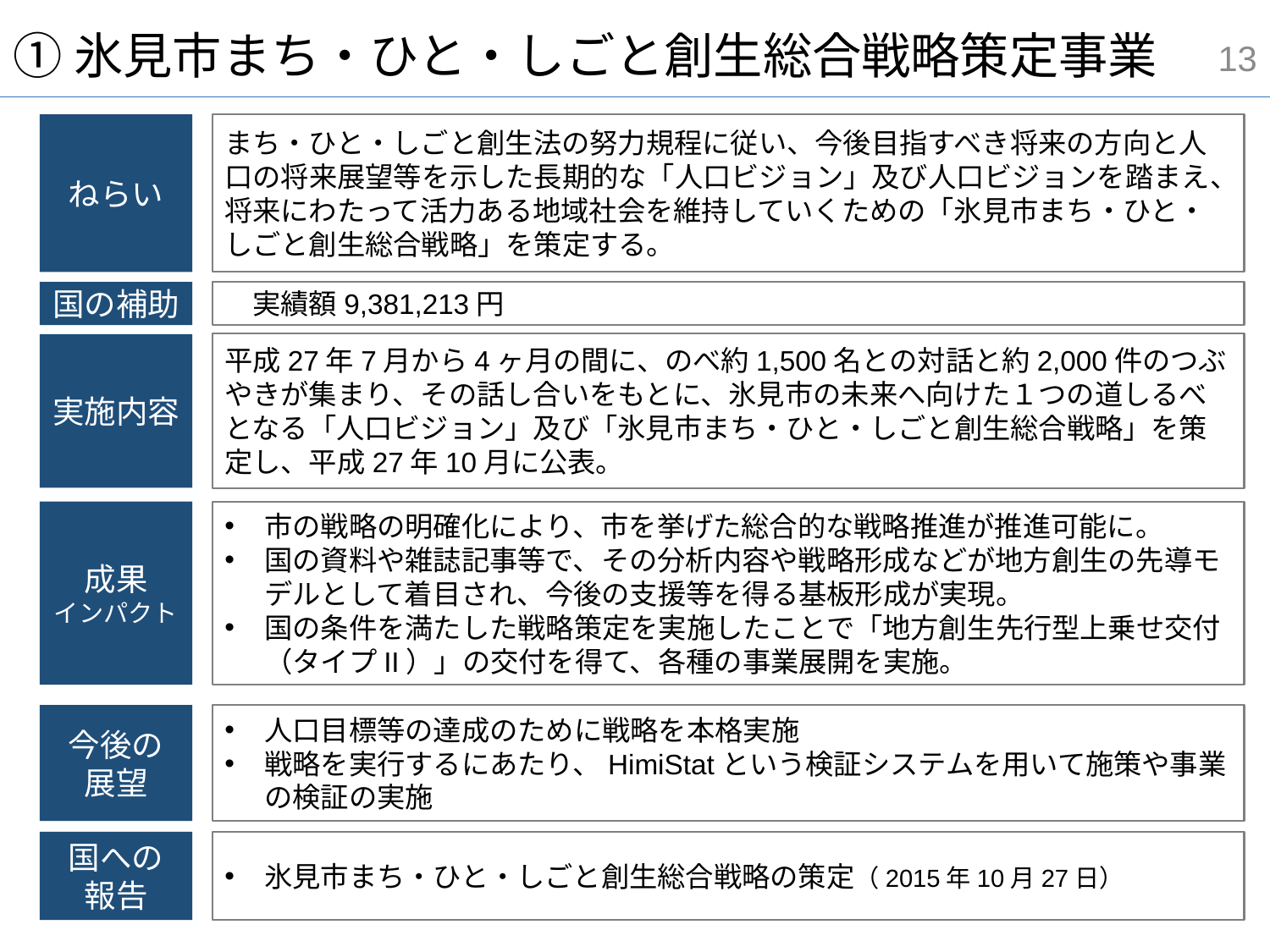

13
# ①氷見市まち・ひと・しごと創生総合戦略策定事業
まち・ひと・しごと創生法の努力規程に従い、今後目指すべき将来の方向と人口の将来展望等を示した長期的な「人口ビジョン」及び人口ビジョンを踏まえ、将来にわたって活力ある地域社会を維持していくための「氷見市まち・ひと・しごと創生総合戦略」を策定する。
ねらい
国の補助
　実績額9,381,213円
平成27年7月から4ヶ月の間に、のべ約1,500名との対話と約2,000件のつぶやきが集まり、その話し合いをもとに、氷見市の未来へ向けた１つの道しるべとなる「人口ビジョン」及び「氷見市まち・ひと・しごと創生総合戦略」を策定し、平成27年10月に公表。
実施内容
成果
インパクト
市の戦略の明確化により、市を挙げた総合的な戦略推進が推進可能に。
国の資料や雑誌記事等で、その分析内容や戦略形成などが地方創生の先導モデルとして着目され、今後の支援等を得る基板形成が実現。
国の条件を満たした戦略策定を実施したことで「地方創生先行型上乗せ交付（タイプII）」の交付を得て、各種の事業展開を実施。
今後の
展望
人口目標等の達成のために戦略を本格実施
戦略を実行するにあたり、HimiStatという検証システムを用いて施策や事業の検証の実施
国への
報告
氷見市まち・ひと・しごと創生総合戦略の策定（2015年10月27日）